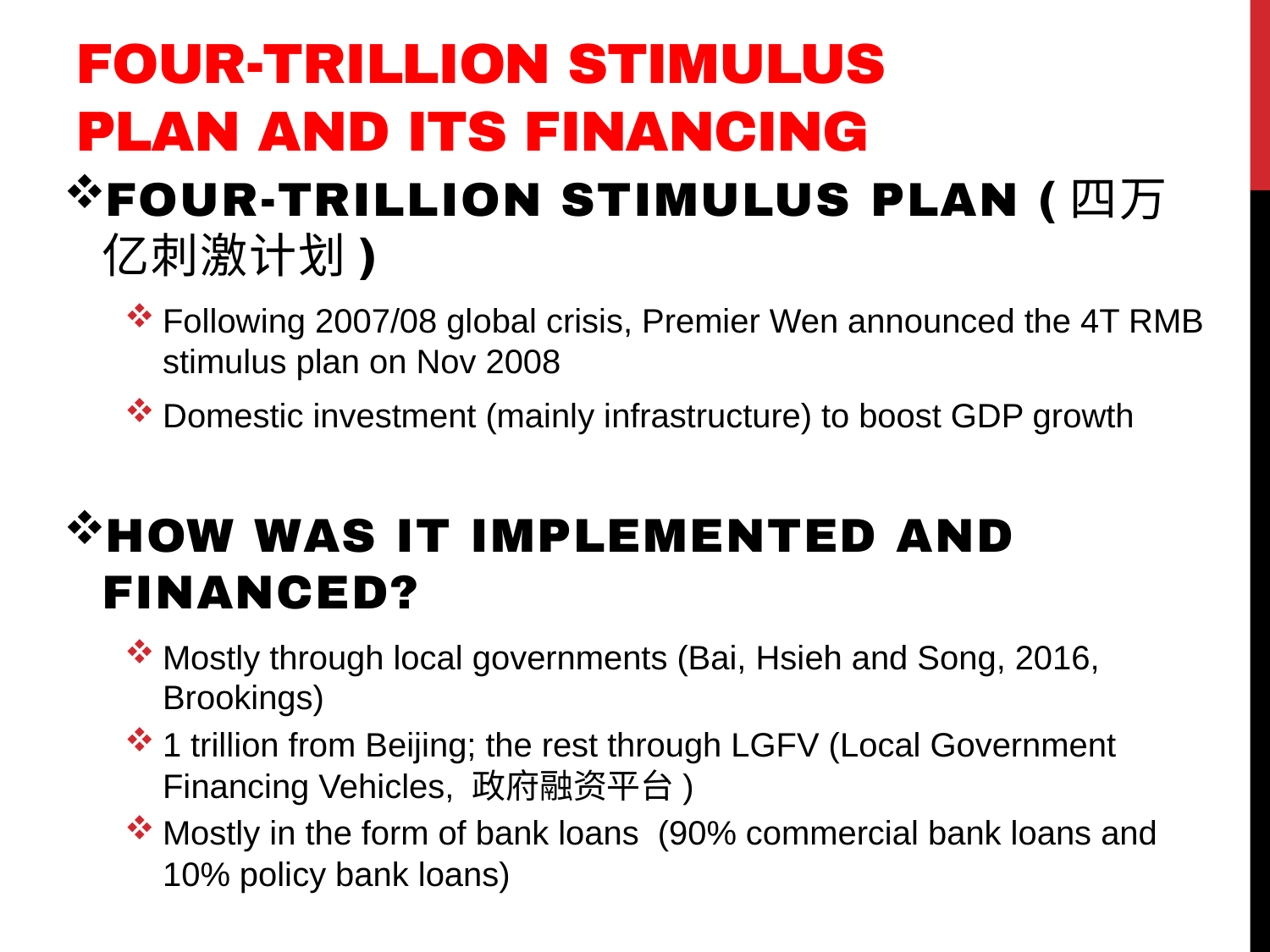

Four-Trillion Stimulus Plan and its financing
Four-trillion Stimulus plan (四万亿刺激计划)
Following 2007/08 global crisis, Premier Wen announced the 4T RMB stimulus plan on Nov 2008
Domestic investment (mainly infrastructure) to boost GDP growth

How was it implemented and financed?
Mostly through local governments (Bai, Hsieh and Song, 2016, Brookings)
1 trillion from Beijing; the rest through LGFV (Local Government Financing Vehicles, 政府融资平台)
Mostly in the form of bank loans  (90% commercial bank loans and 10% policy bank loans)